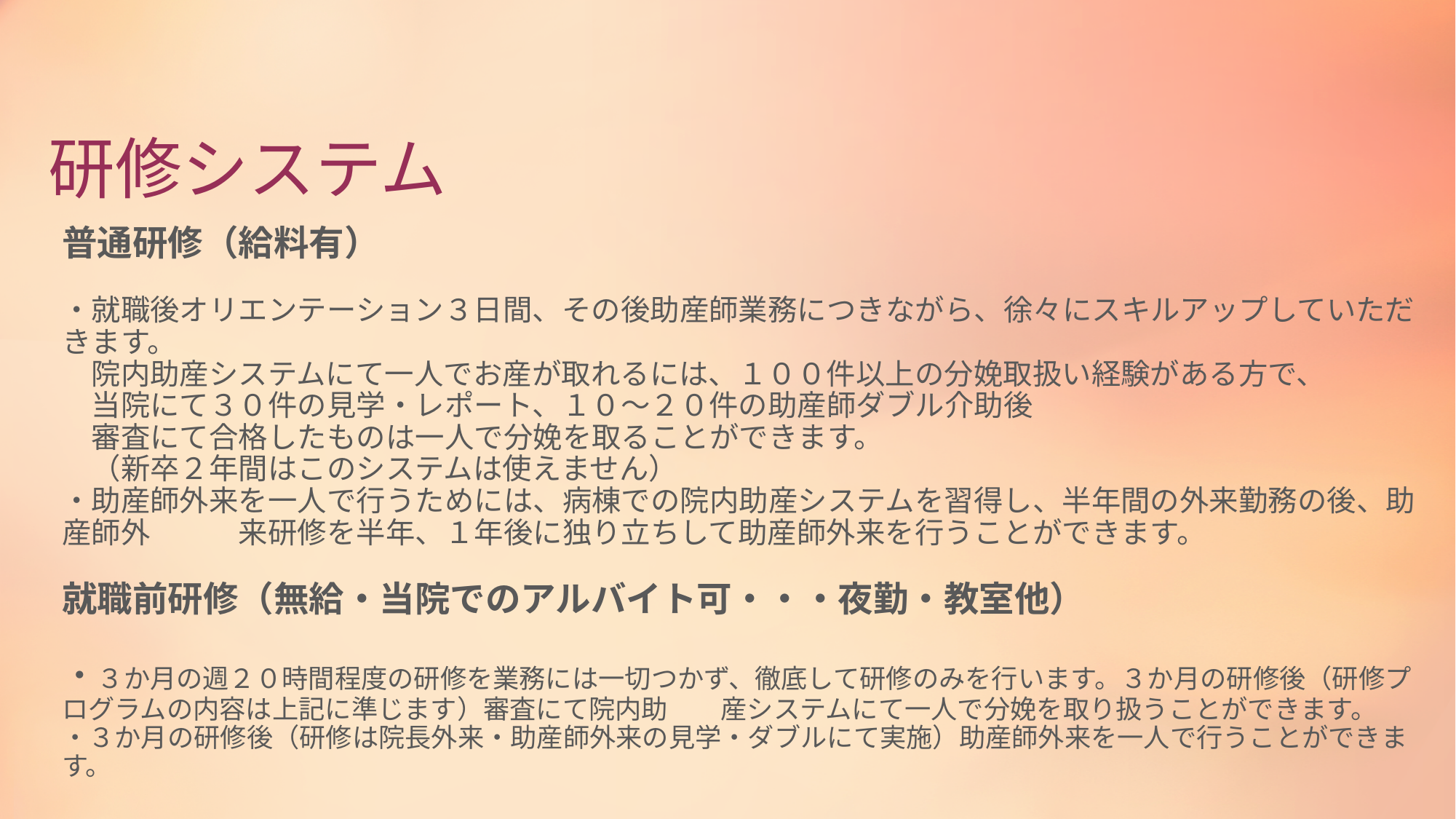

# 研修システム
普通研修（給料有）

・就職後オリエンテーション３日間、その後助産師業務につきながら、徐々にスキルアップしていただきます。
　院内助産システムにて一人でお産が取れるには、１００件以上の分娩取扱い経験がある方で、
　当院にて３０件の見学・レポート、１０～２０件の助産師ダブル介助後
　審査にて合格したものは一人で分娩を取ることができます。
　（新卒２年間はこのシステムは使えません）
・助産師外来を一人で行うためには、病棟での院内助産システムを習得し、半年間の外来勤務の後、助産師外　　　来研修を半年、１年後に独り立ちして助産師外来を行うことができます。

就職前研修（無給・当院でのアルバイト可・・・夜勤・教室他）

・３か月の週２０時間程度の研修を業務には一切つかず、徹底して研修のみを行います。３か月の研修後（研修プログラムの内容は上記に準じます）審査にて院内助　　産システムにて一人で分娩を取り扱うことができます。
・３か月の研修後（研修は院長外来・助産師外来の見学・ダブルにて実施）助産師外来を一人で行うことができます。